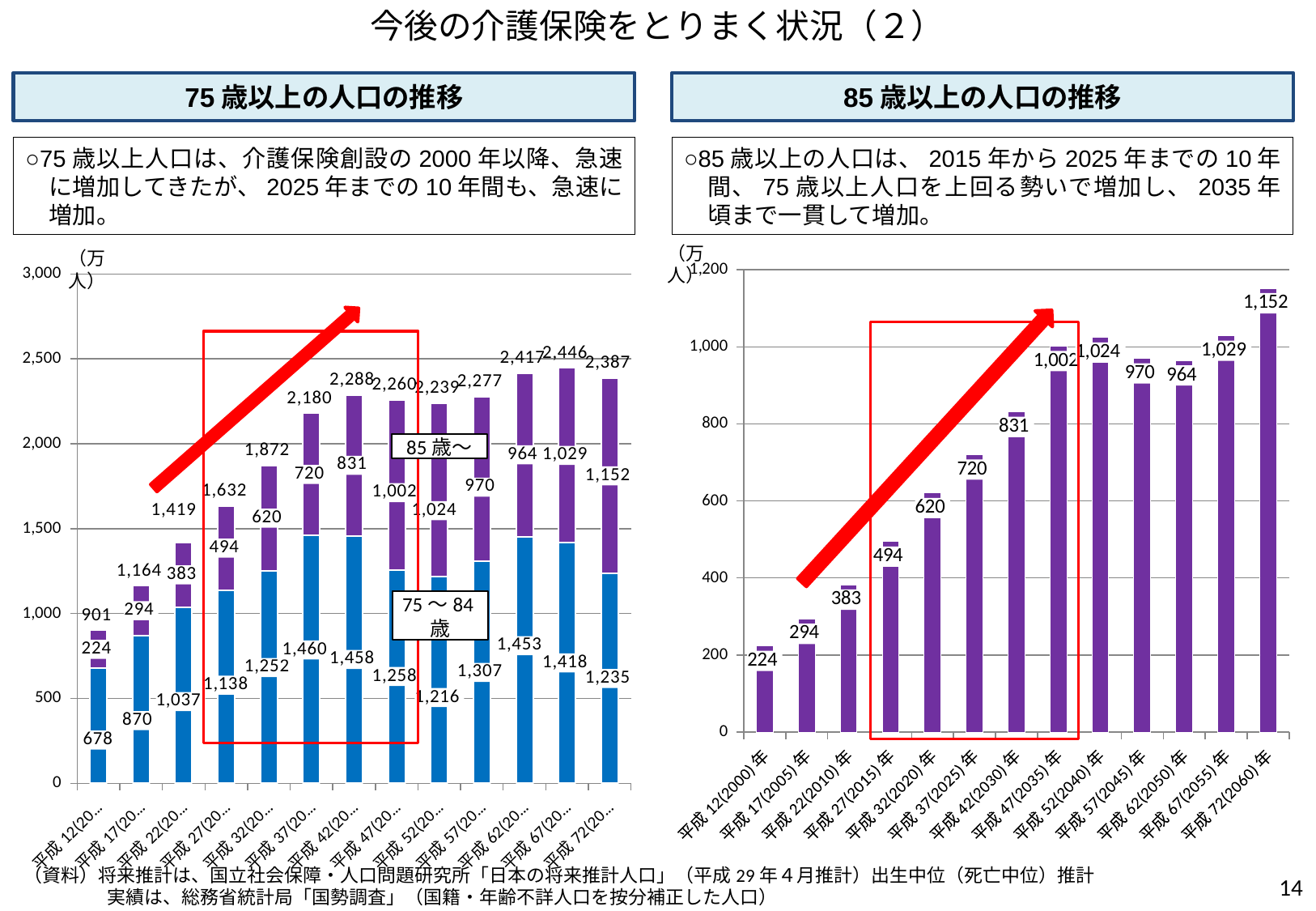

今後の介護保険をとりまく状況（２）
75歳以上の人口の推移
85歳以上の人口の推移
○75歳以上人口は、介護保険創設の2000年以降、急速に増加してきたが、2025年までの10年間も、急速に増加。
○85歳以上の人口は、2015年から2025年までの10年間、75歳以上人口を上回る勢いで増加し、2035年頃まで一貫して増加。
（万人）
（万人）

### Chart

| Category | 85歳～ |
|---|---|
| 平成12(2000)年 | 223.65389999999996 |
| 平成17(2005)年 | 293.55879999999996 |
| 平成22(2010)年 | 382.5198 |
| 平成27(2015)年 | 494.2500999999999 |
| 平成32(2020)年 | 620.3106 |
| 平成37(2025)年 | 720.2605000000001 |
| 平成42(2030)年 | 830.626 |
| 平成47(2035)年 | 1001.7973 |
| 平成52(2040)年 | 1023.6672999999998 |
| 平成57(2045)年 | 969.8464 |
| 平成62(2050)年 | 964.3848999999998 |
| 平成67(2055)年 | 1028.5898 |
| 平成72(2060)年 | 1151.76 |

### Chart

| Category | 75歳～84歳 | 85歳～ | 75以上計 |
|---|---|---|---|
| 平成12(2000)年 | 677.5679 | 223.65389999999996 | 901.2218 |
| 平成17(2005)年 | 870.378 | 293.55879999999996 | 1163.9368 |
| 平成22(2010)年 | 1036.8440999999998 | 382.5198 | 1419.3638999999998 |
| 平成27(2015)年 | 1137.9736 | 494.2500999999999 | 1632.2237 |
| 平成32(2020)年 | 1251.6792 | 620.3106 | 1871.9898 |
| 平成37(2025)年 | 1459.7118999999998 | 720.2605000000001 | 2179.9723999999997 |
| 平成42(2030)年 | 1457.8072 | 830.626 | 2288.4332 |
| 平成47(2035)年 | 1257.9288000000001 | 1001.7973 | 2259.7261 |
| 平成52(2040)年 | 1215.5131999999999 | 1023.6672999999998 | 2239.1804999999995 |
| 平成57(2045)年 | 1306.8177 | 969.8464 | 2276.6641 |
| 平成62(2050)年 | 1452.6471 | 964.3848999999998 | 2417.0319999999997 |
| 平成67(2055)年 | 1417.5812999999998 | 1028.5898 | 2446.1710999999996 |
| 平成72(2060)年 | 1234.8816 | 1151.76 | 2386.6416 |

85歳～

75～84歳

（資料）将来推計は、国立社会保障・人口問題研究所「日本の将来推計人口」（平成29年４月推計）出生中位（死亡中位）推計
 　　　　実績は、総務省統計局「国勢調査」（国籍・年齢不詳人口を按分補正した人口）
14